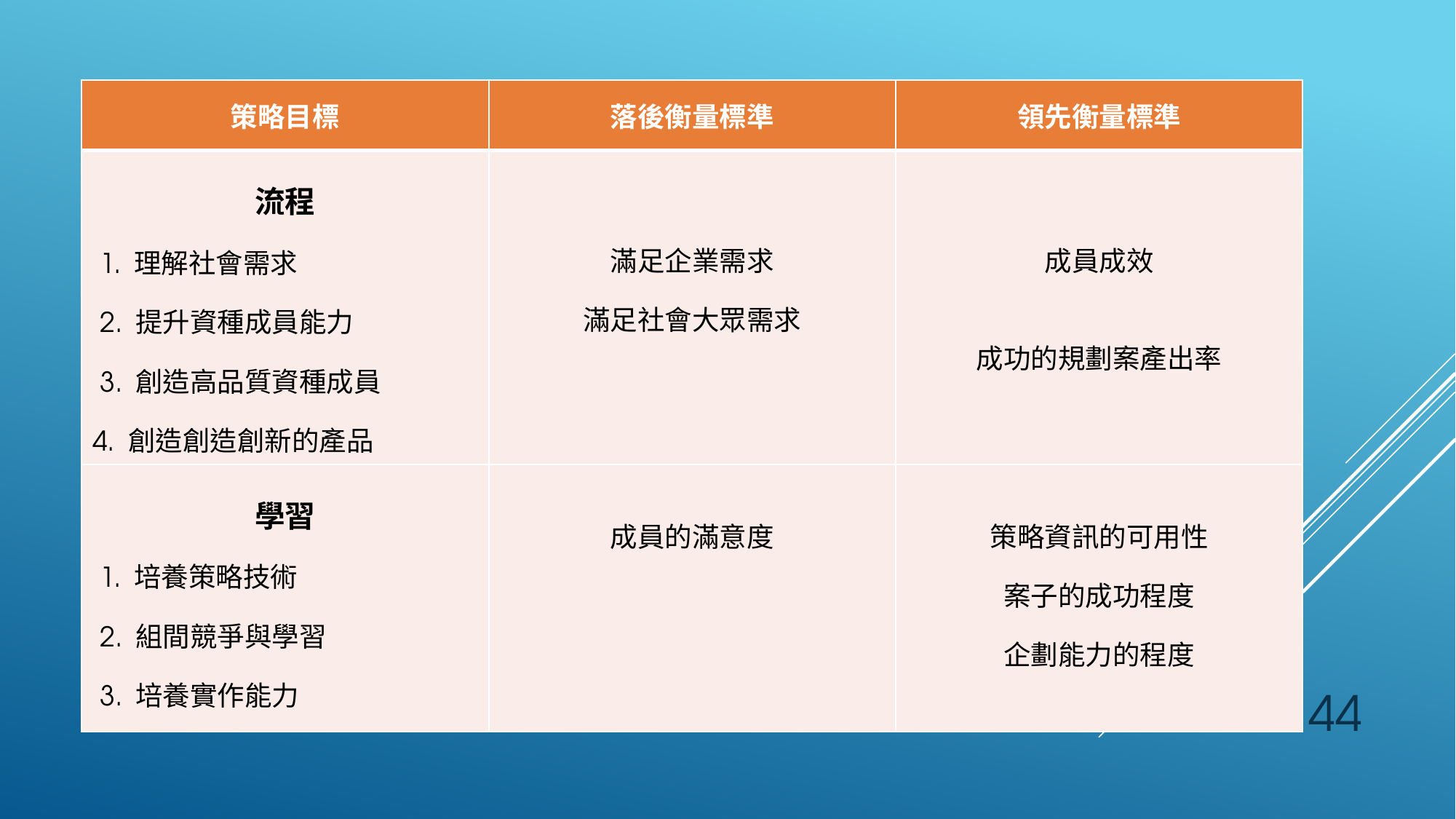

| 策略目標 | 落後衡量標準 | 領先衡量標準 |
| --- | --- | --- |
| 流程 1. 理解社會需求 2. 提升資種成員能力 3. 創造高品質資種成員 4. 創造創造創新的產品 | 滿足企業需求 滿足社會大眾需求 | 成員成效 成功的規劃案產出率 |
| 學習 1. 培養策略技術 2. 組間競爭與學習 3. 培養實作能力 | 成員的滿意度 | 策略資訊的可用性 案子的成功程度 企劃能力的程度 |
44